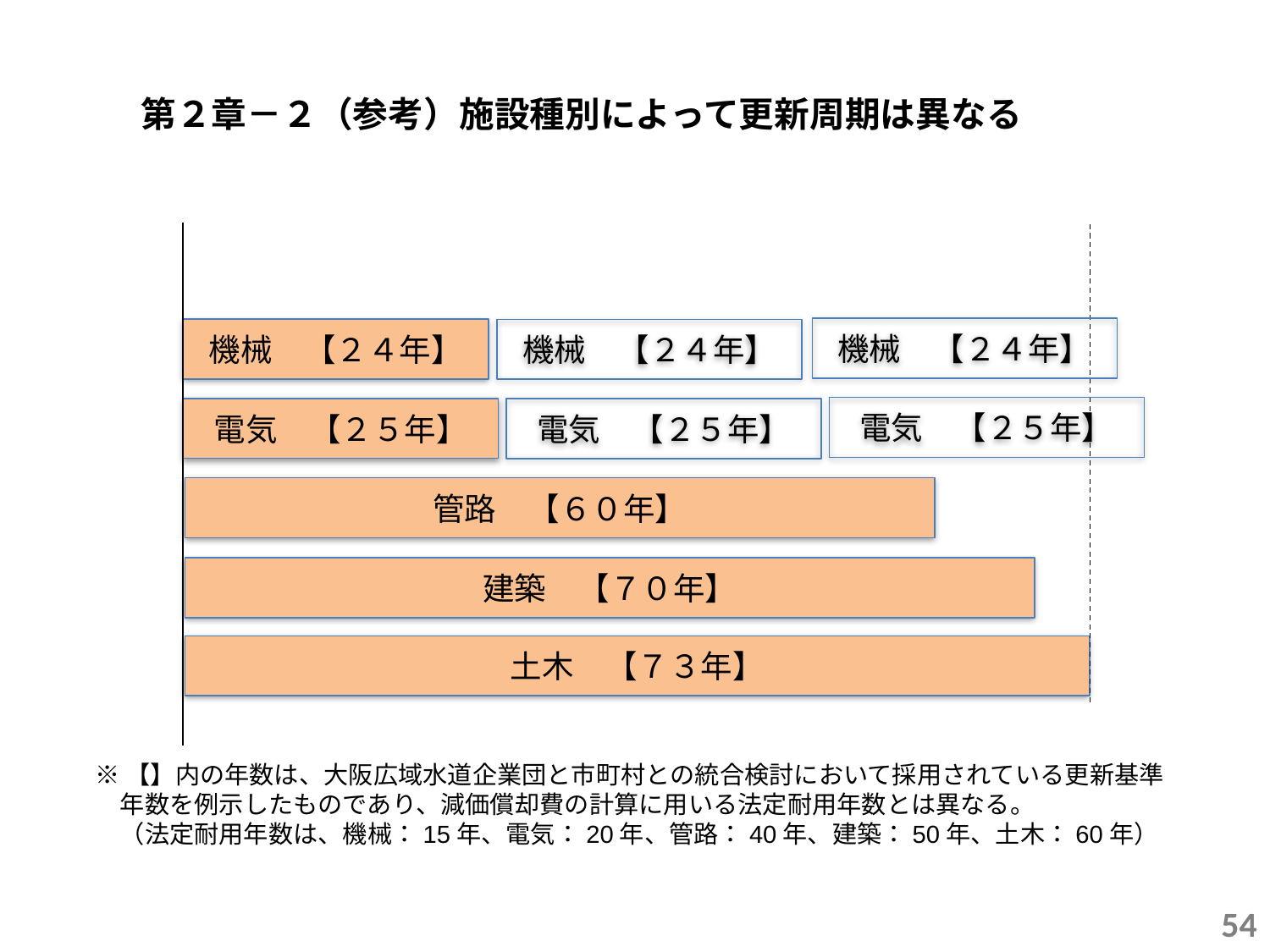

第２章－２（参考）施設種別によって更新周期は異なる
機械　【２４年】
機械　【２４年】
機械　【２４年】
電気　【２５年】
電気　【２５年】
電気　【２５年】
管路　【６０年】
建築　【７０年】
土木　【７３年】
※【】内の年数は、大阪広域水道企業団と市町村との統合検討において採用されている更新基準年数を例示したものであり、減価償却費の計算に用いる法定耐用年数とは異なる。
　（法定耐用年数は、機械：15年、電気：20年、管路：40年、建築：50年、土木：60年）
54